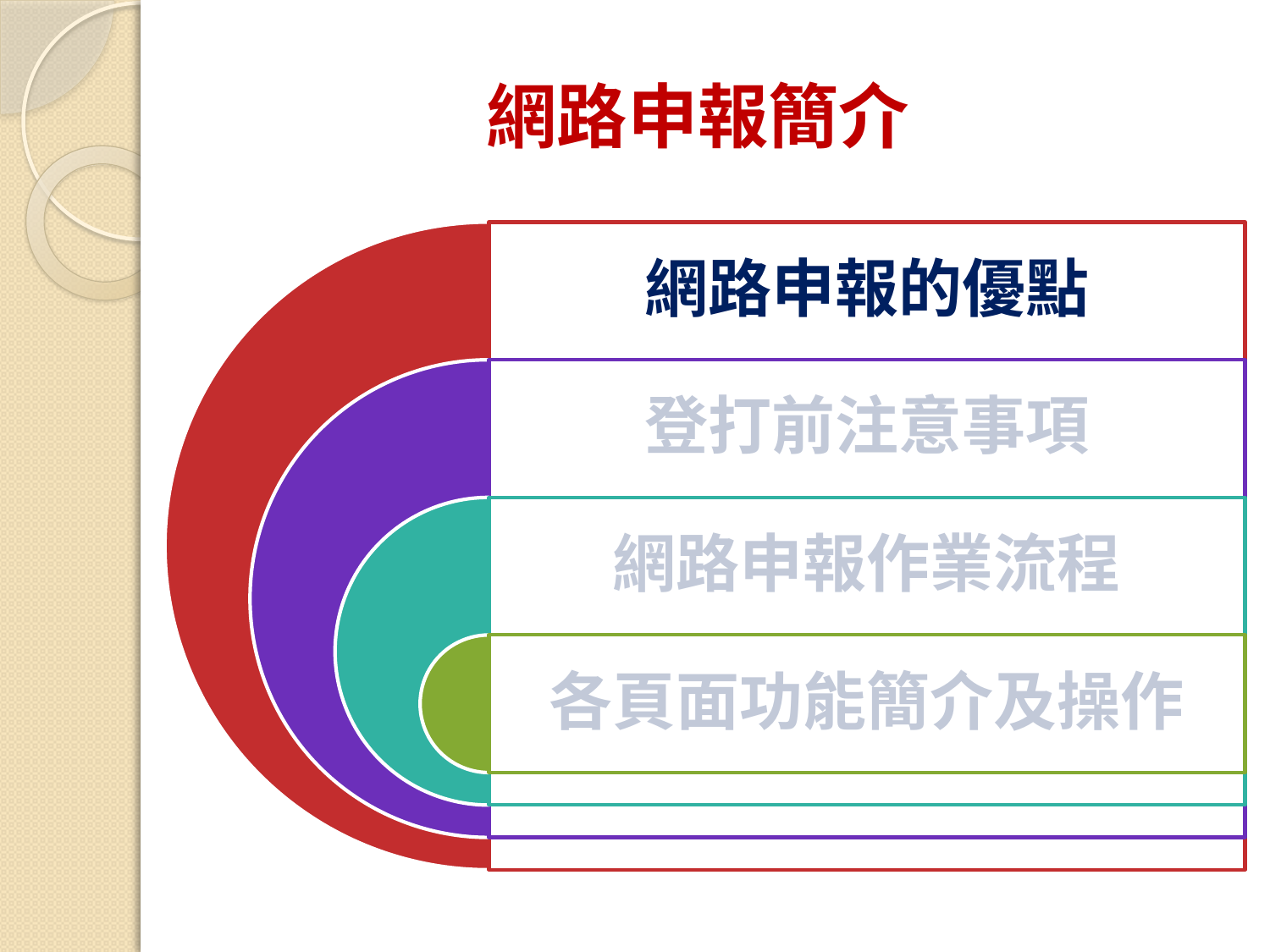

# 網路申報簡介
網路申報的優點
登打前注意事項
網路申報作業流程
各頁面功能簡介及操作